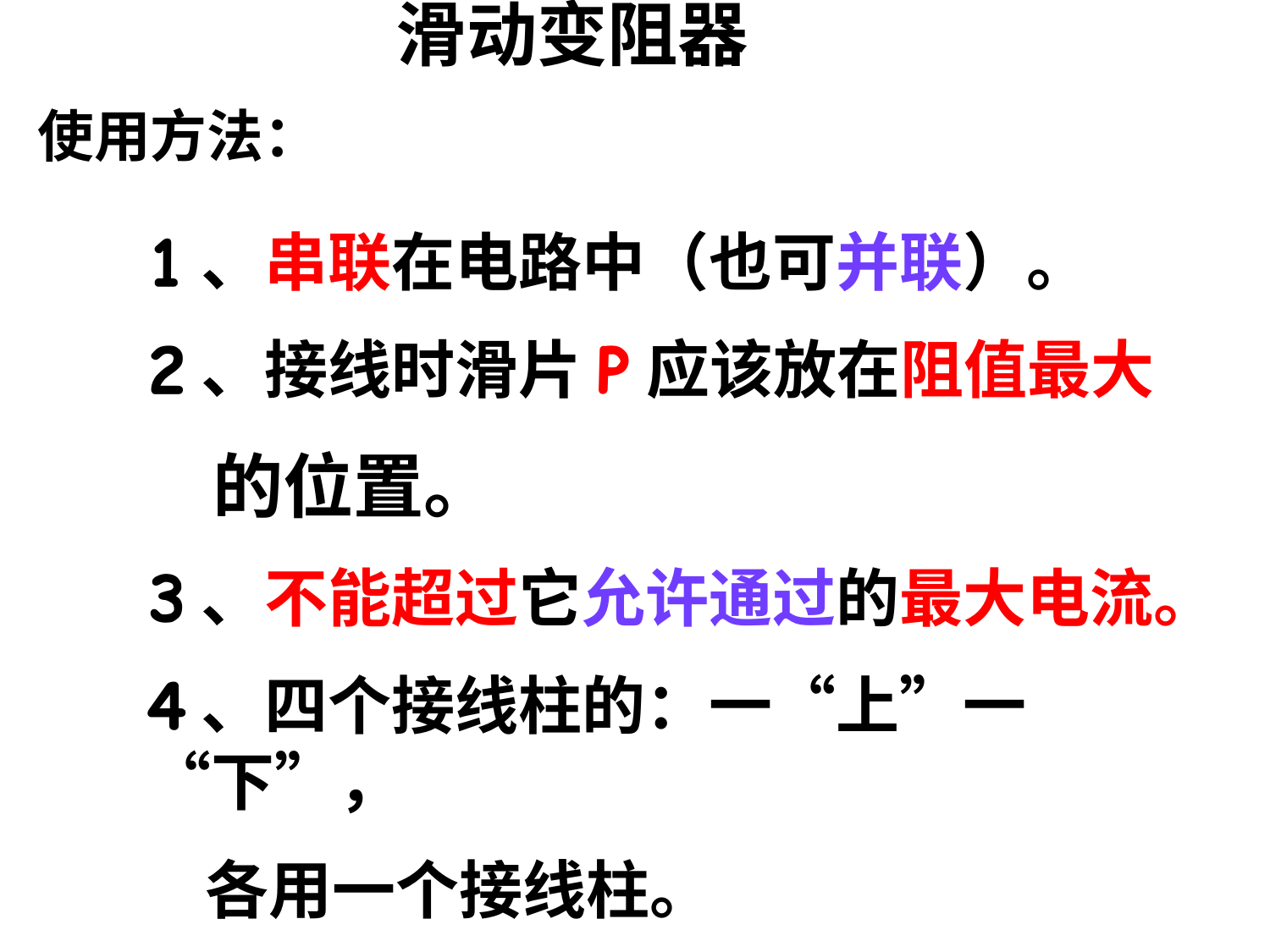

# 滑动变阻器
使用方法：
1、串联在电路中（也可并联）。
2、接线时滑片P应该放在阻值最大
   的位置。
3、不能超过它允许通过的最大电流。
4、四个接线柱的：一“上”一“下”，
       各用一个接线柱。